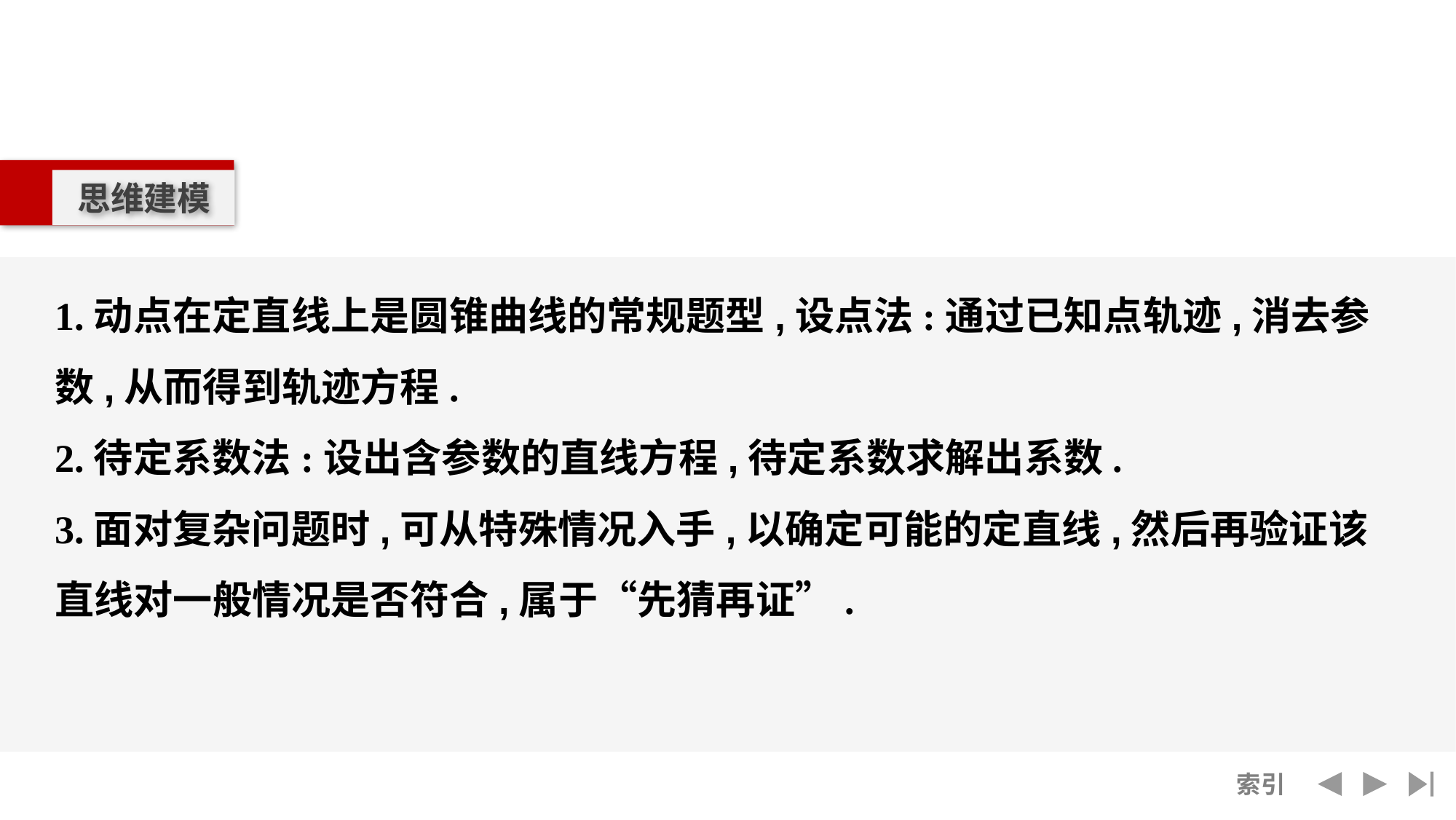

思维建模

1.动点在定直线上是圆锥曲线的常规题型,设点法:通过已知点轨迹,消去参数,从而得到轨迹方程.
2.待定系数法:设出含参数的直线方程,待定系数求解出系数.
3.面对复杂问题时,可从特殊情况入手,以确定可能的定直线,然后再验证该直线对一般情况是否符合,属于“先猜再证”.